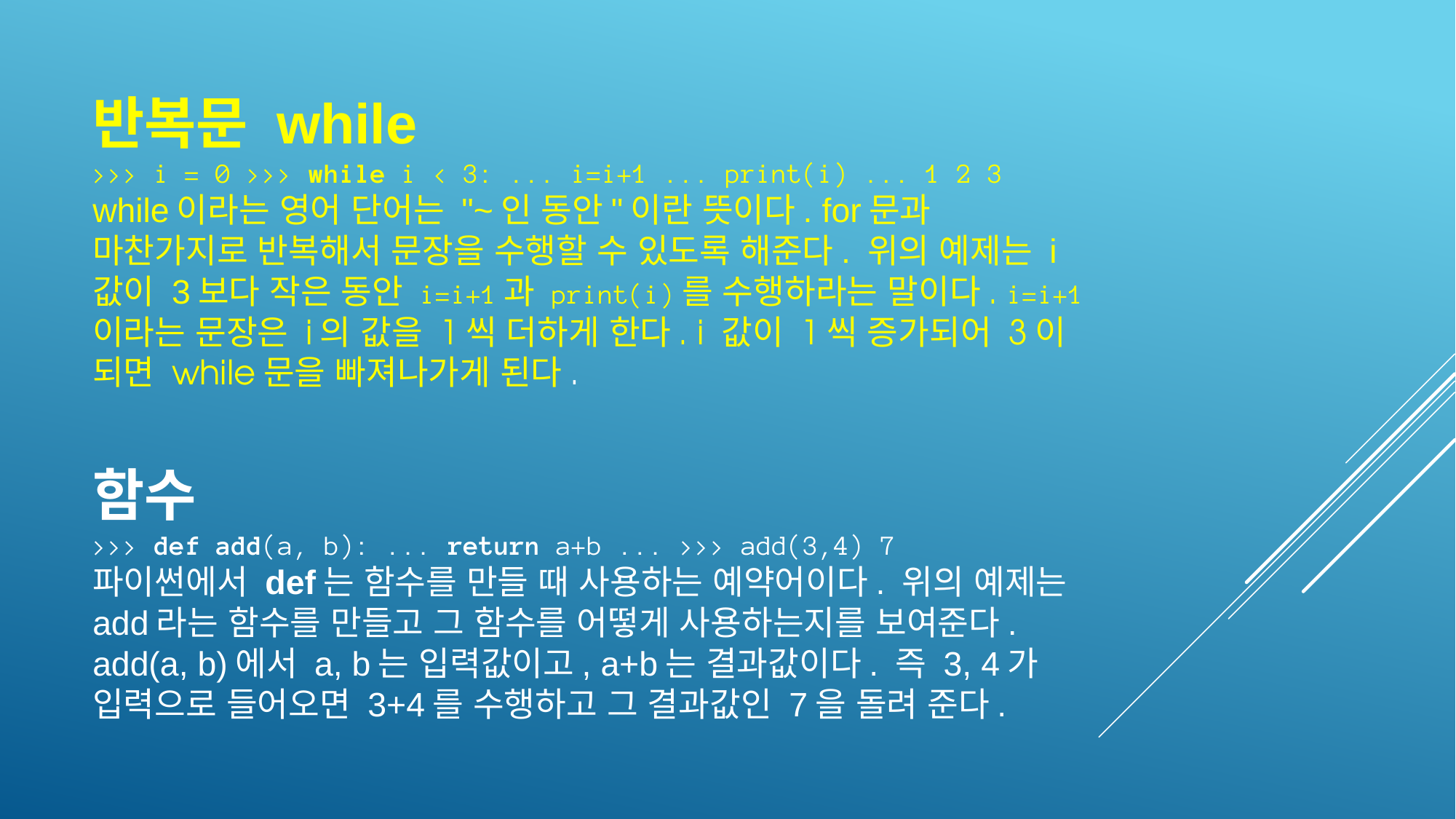

반복문 while
>>> i = 0 >>> while i < 3: ... i=i+1 ... print(i) ... 1 2 3
while이라는 영어 단어는 "~인 동안"이란 뜻이다. for문과 마찬가지로 반복해서 문장을 수행할 수 있도록 해준다. 위의 예제는 i 값이 3보다 작은 동안 i=i+1과 print(i)를 수행하라는 말이다. i=i+1이라는 문장은 i의 값을 1씩 더하게 한다. i 값이 1씩 증가되어 3이 되면 while문을 빠져나가게 된다.

함수
>>> def add(a, b): ... return a+b ... >>> add(3,4) 7
파이썬에서 def는 함수를 만들 때 사용하는 예약어이다. 위의 예제는 add라는 함수를 만들고 그 함수를 어떻게 사용하는지를 보여준다. add(a, b)에서 a, b는 입력값이고, a+b는 결과값이다. 즉 3, 4가 입력으로 들어오면 3+4를 수행하고 그 결과값인 7을 돌려 준다.